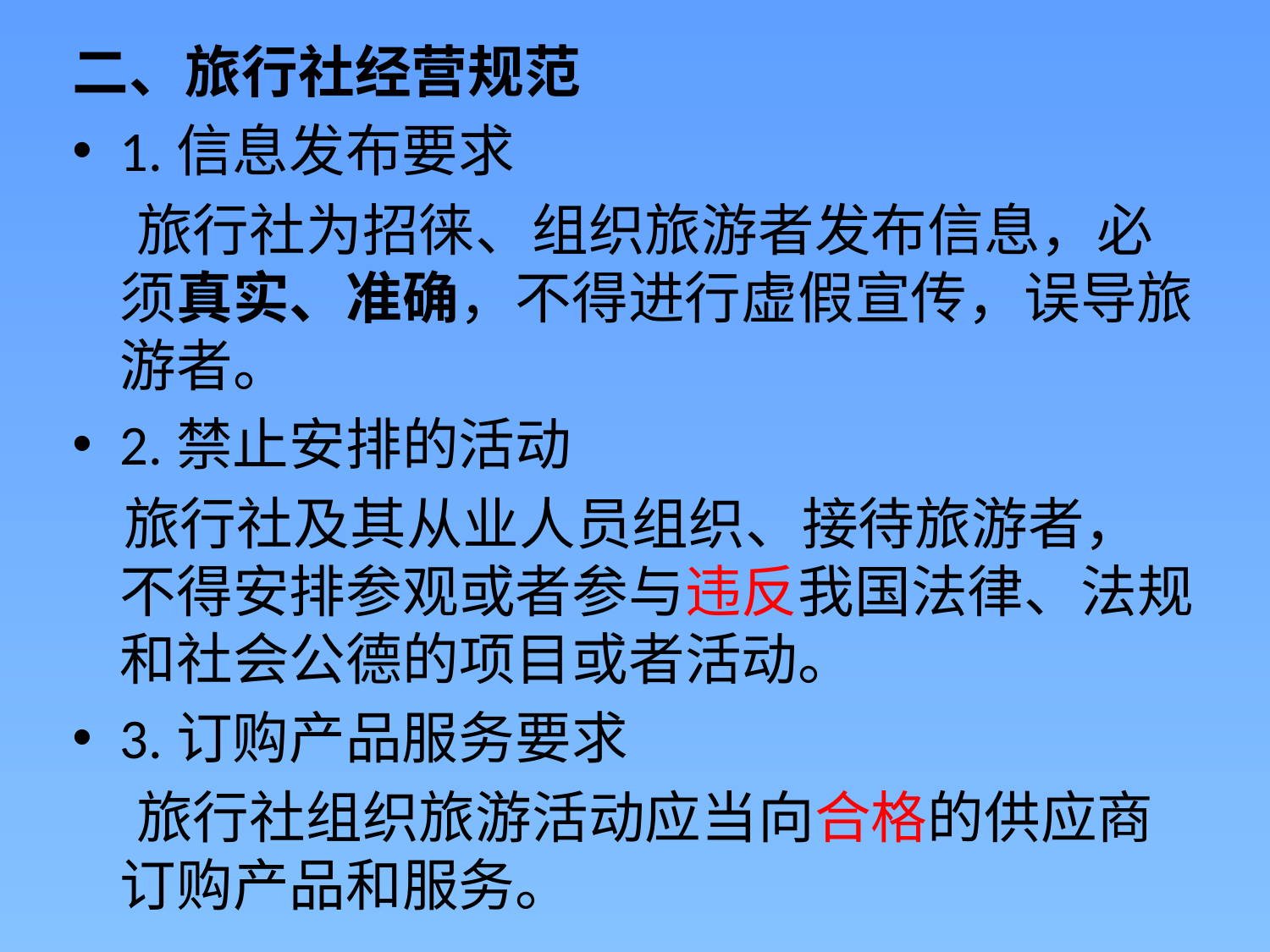

二、旅行社经营规范
1.信息发布要求
    旅行社为招徕、组织旅游者发布信息，必须真实、准确，不得进行虚假宣传，误导旅游者。
2.禁止安排的活动
   旅行社及其从业人员组织、接待旅游者，不得安排参观或者参与违反我国法律、法规和社会公德的项目或者活动。
3.订购产品服务要求
    旅行社组织旅游活动应当向合格的供应商订购产品和服务。